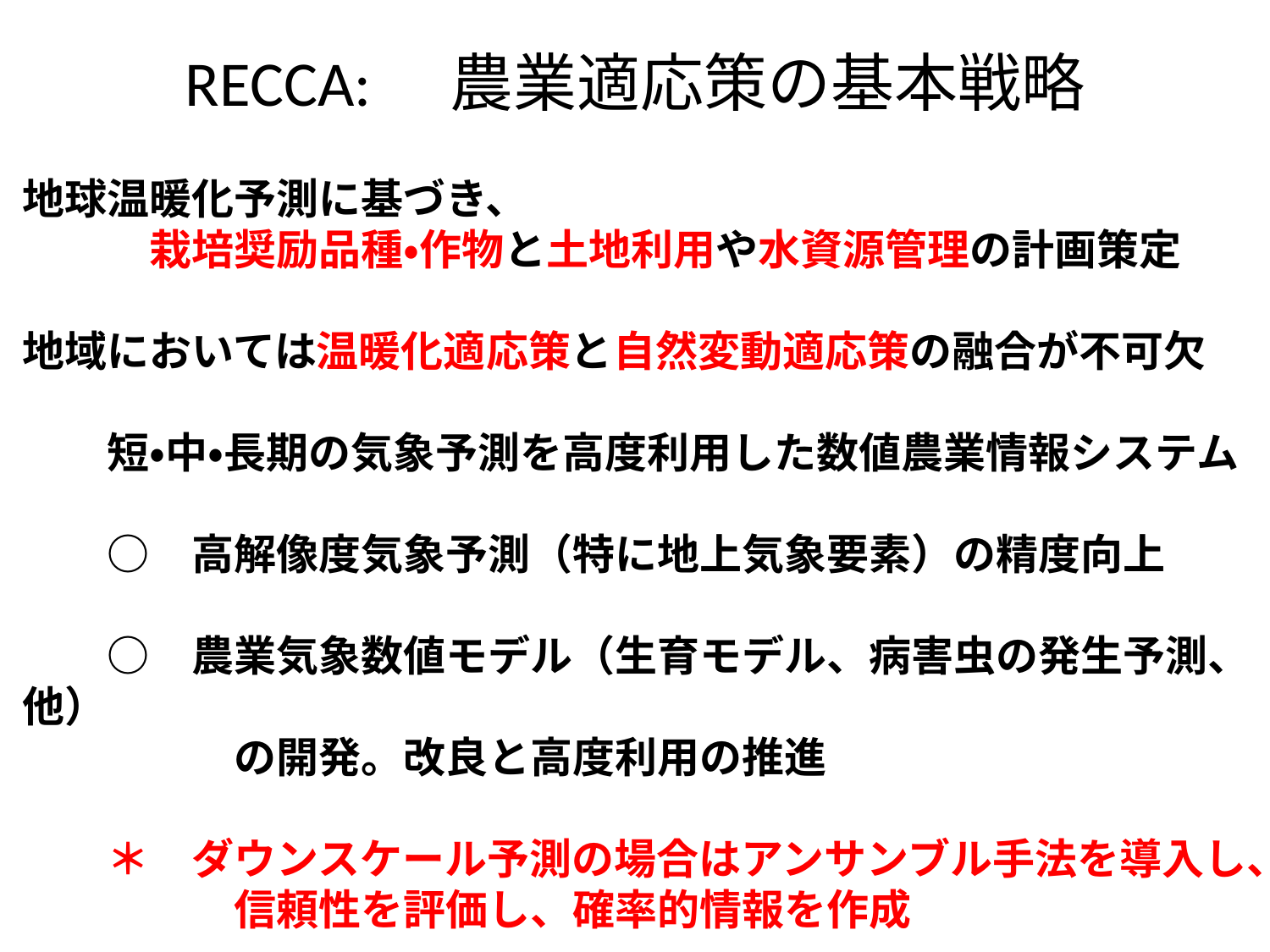

RECCA:　農業適応策の基本戦略
地球温暖化予測に基づき、
　　　栽培奨励品種・作物と土地利用や水資源管理の計画策定

地域においては温暖化適応策と自然変動適応策の融合が不可欠

　　短・中・長期の気象予測を高度利用した数値農業情報システム

　　○　高解像度気象予測（特に地上気象要素）の精度向上

　　○　農業気象数値モデル（生育モデル、病害虫の発生予測、他）
　　　　　の開発。改良と高度利用の推進

　　＊　ダウンスケール予測の場合はアンサンブル手法を導入し、
　　　　　信頼性を評価し、確率的情報を作成